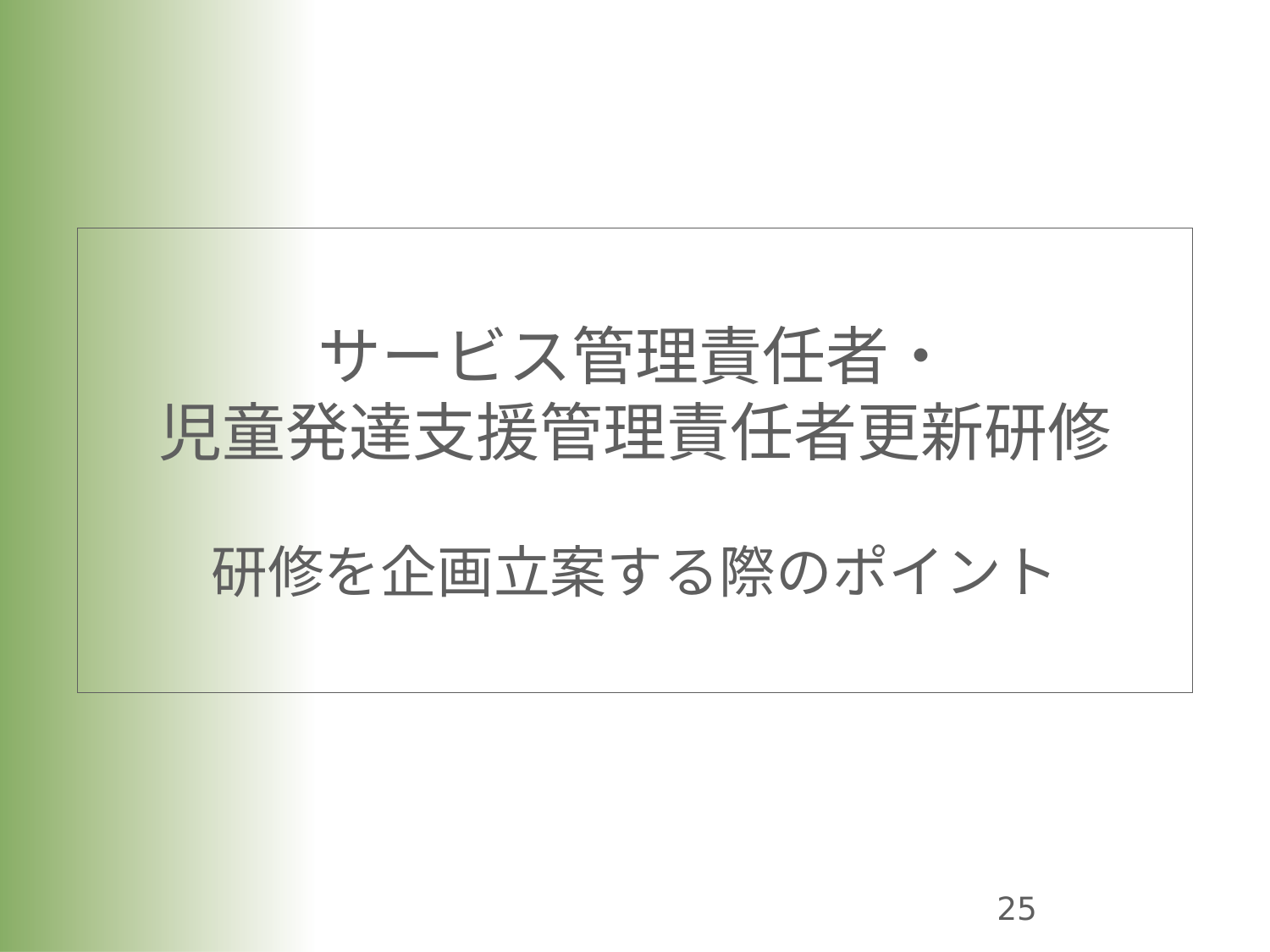

# サービス管理責任者・ 児童発達支援管理責任者更新研修 研修を企画立案する際のポイント
25